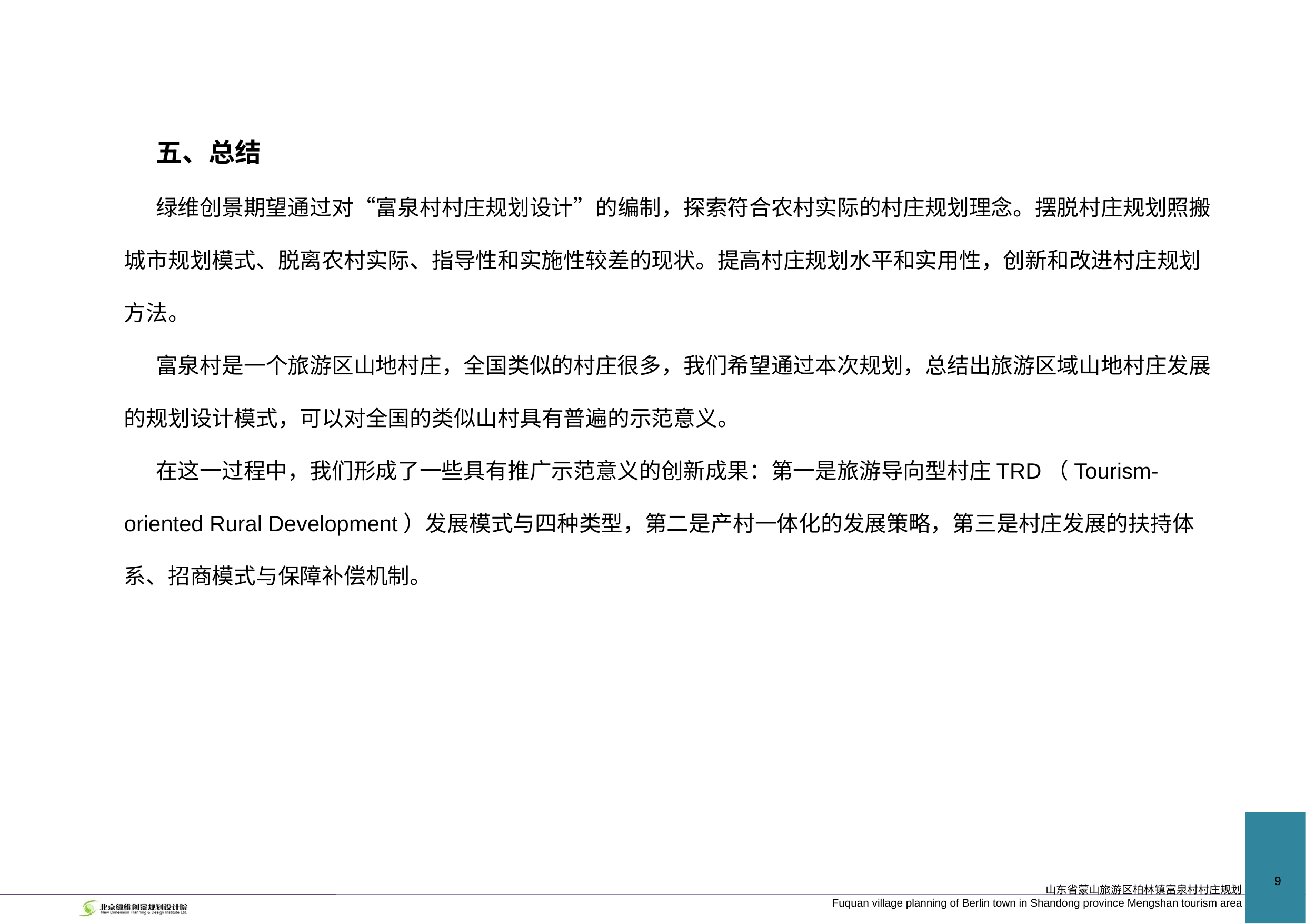

五、总结
绿维创景期望通过对“富泉村村庄规划设计”的编制，探索符合农村实际的村庄规划理念。摆脱村庄规划照搬城市规划模式、脱离农村实际、指导性和实施性较差的现状。提高村庄规划水平和实用性，创新和改进村庄规划方法。
富泉村是一个旅游区山地村庄，全国类似的村庄很多，我们希望通过本次规划，总结出旅游区域山地村庄发展的规划设计模式，可以对全国的类似山村具有普遍的示范意义。
在这一过程中，我们形成了一些具有推广示范意义的创新成果：第一是旅游导向型村庄TRD（Tourism-oriented Rural Development）发展模式与四种类型，第二是产村一体化的发展策略，第三是村庄发展的扶持体系、招商模式与保障补偿机制。